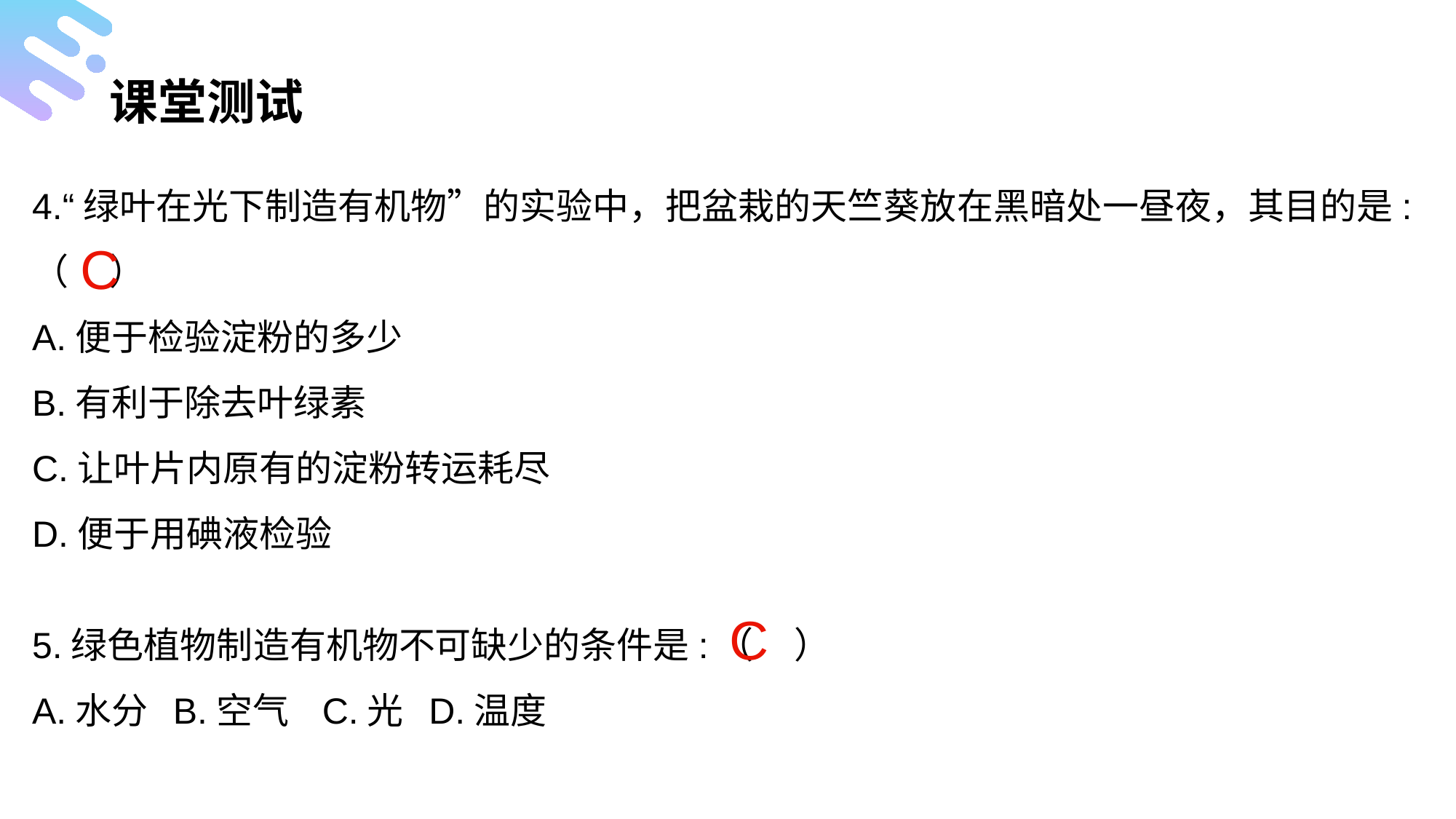

课堂测试
4.“绿叶在光下制造有机物”的实验中，把盆栽的天竺葵放在黑暗处一昼夜，其目的是:
（     ）
A.便于检验淀粉的多少
B.有利于除去叶绿素
C.让叶片内原有的淀粉转运耗尽
D.便于用碘液检验
C
5.绿色植物制造有机物不可缺少的条件是:（     ）
A.水分  B.空气   C.光  D.温度
C